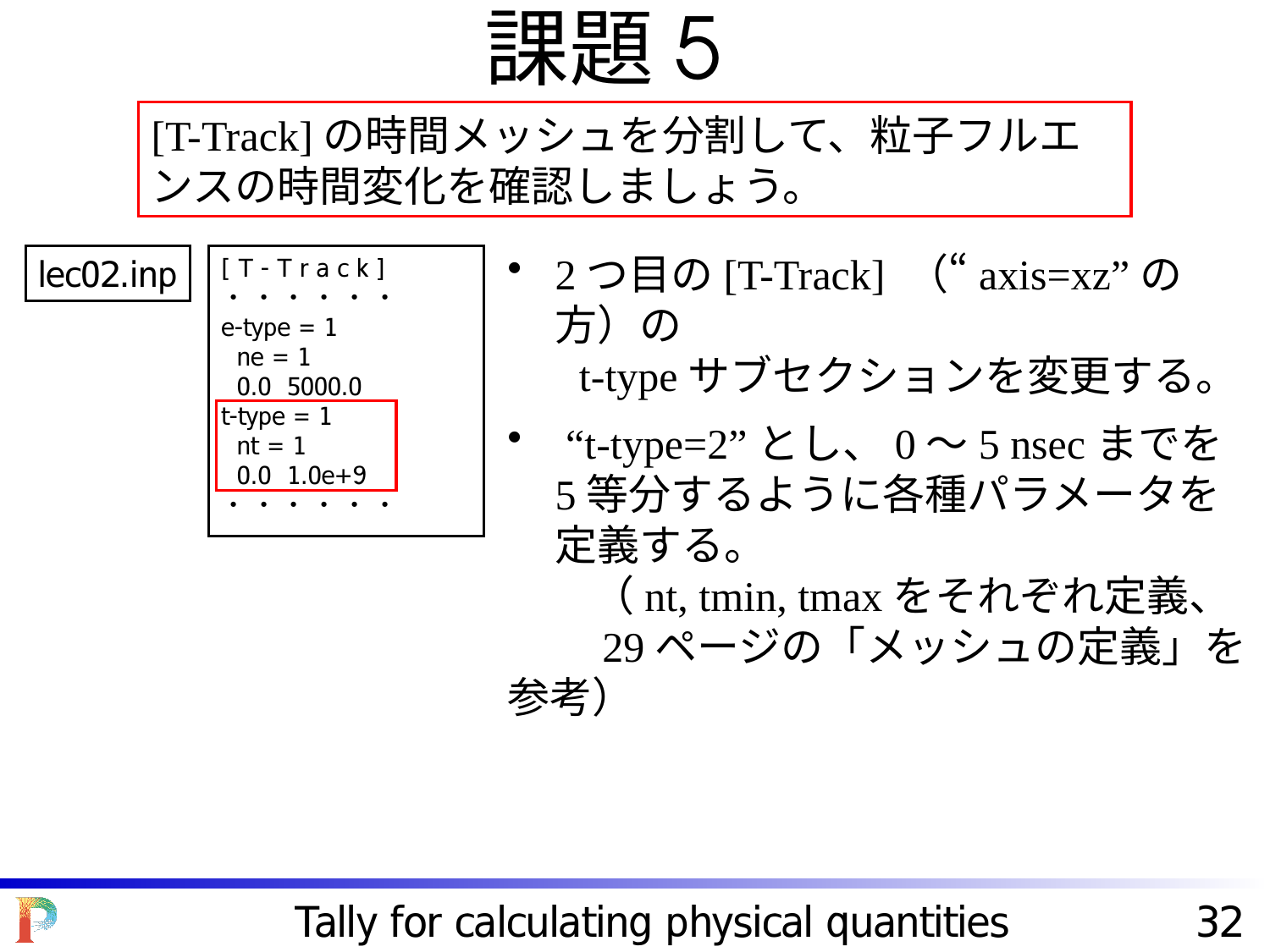

課題5
[T-Track]の時間メッシュを分割して、粒子フルエンスの時間変化を確認しましょう。
2つ目の[T-Track] （“axis=xz”の方）の
　  t-typeサブセクションを変更する。

 “t-type=2”とし、0～5 nsecまでを5等分するように各種パラメータを定義する。
　　（nt, tmin, tmaxをそれぞれ定義、
　　29ページの「メッシュの定義」を参考）
lec02.inp
[ T - T r a c k ]
・ ・ ・ ・ ・ ・
e-type = 1
  ne = 1
  0.0  5000.0
t-type = 1
  nt = 1
  0.0  1.0e+9
・ ・ ・ ・ ・ ・

Tally for calculating physical quantities